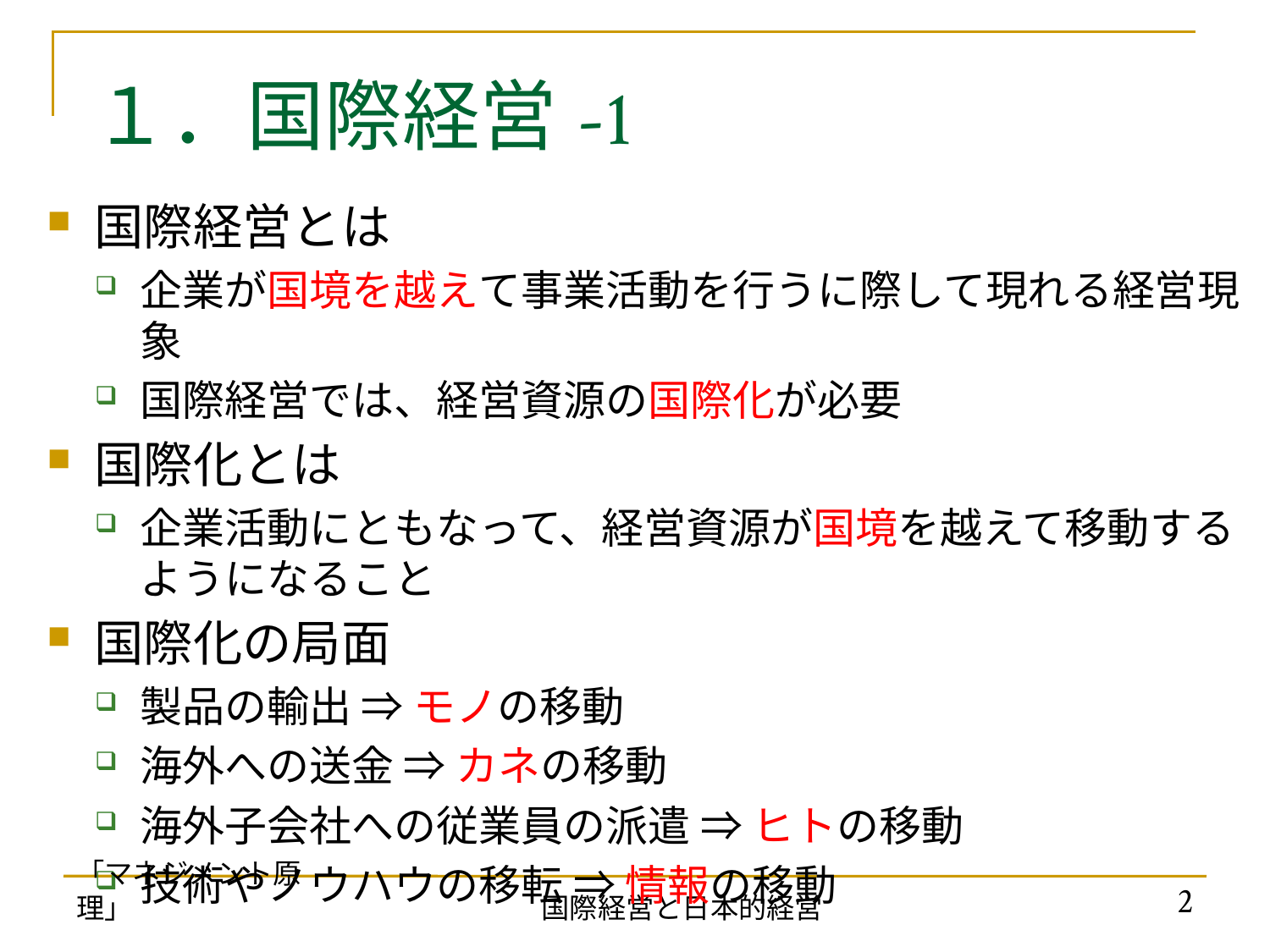

# １．国際経営-1
国際経営とは
企業が国境を越えて事業活動を行うに際して現れる経営現象
国際経営では、経営資源の国際化が必要
国際化とは
企業活動にともなって、経営資源が国境を越えて移動する
ようになること
国際化の局面
製品の輸出 ⇒ モノの移動
海外への送金 ⇒ カネの移動
海外子会社への従業員の派遣 ⇒ ヒトの移動
技術やノウハウの移転 ⇒ 情報の移動
「マネジメント原理」
2
国際経営と日本的経営